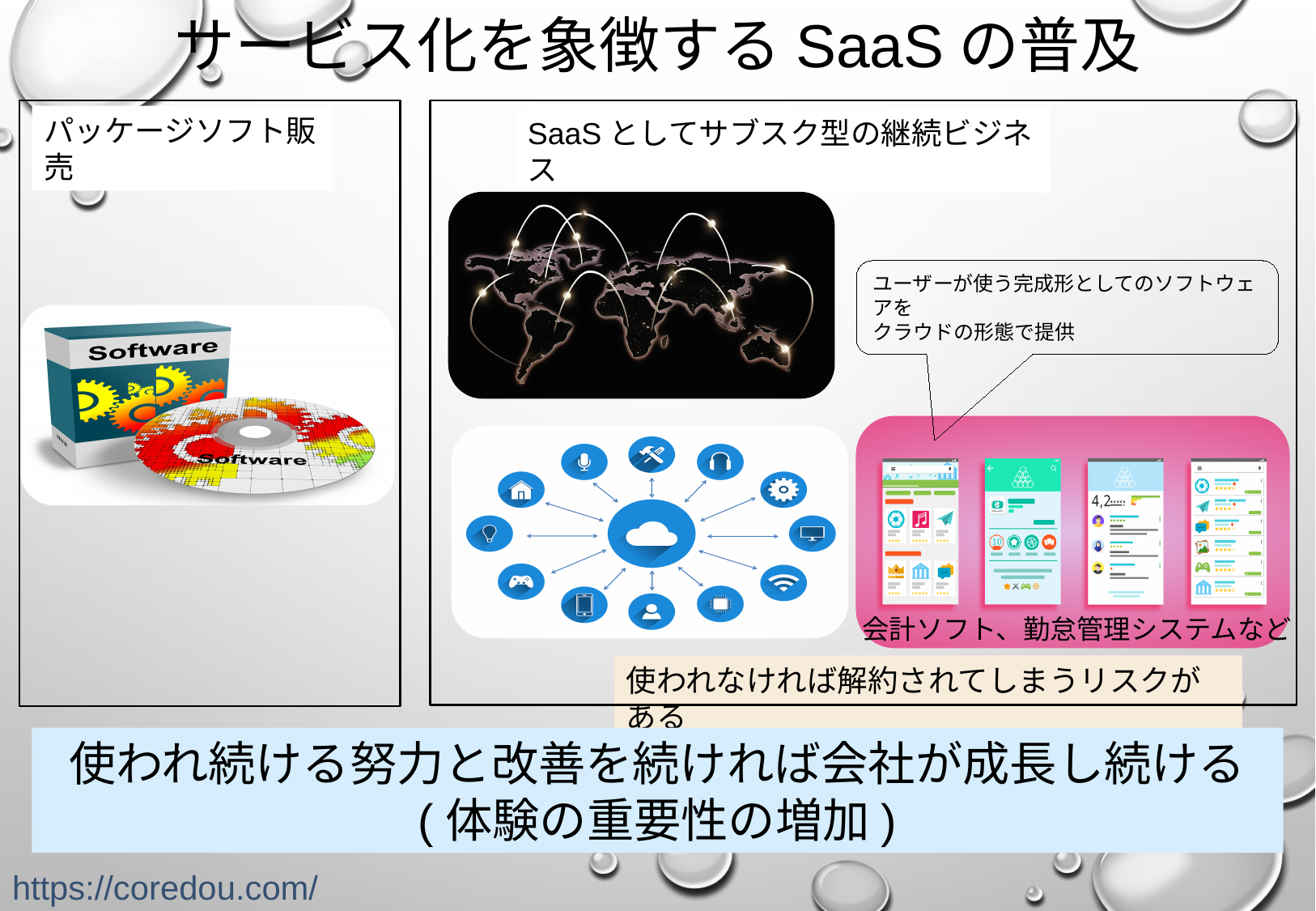

# サービス化を象徴するSaaSの普及

パッケージソフト販売
SaaSとしてサブスク型の継続ビジネス

ユーザーが使う完成形としてのソフトウェアを
クラウドの形態で提供

会計ソフト、勤怠管理システムなど
使われなければ解約されてしまうリスクがある
使われ続ける努力と改善を続ければ会社が成長し続ける
(体験の重要性の増加)
https://coredou.com/